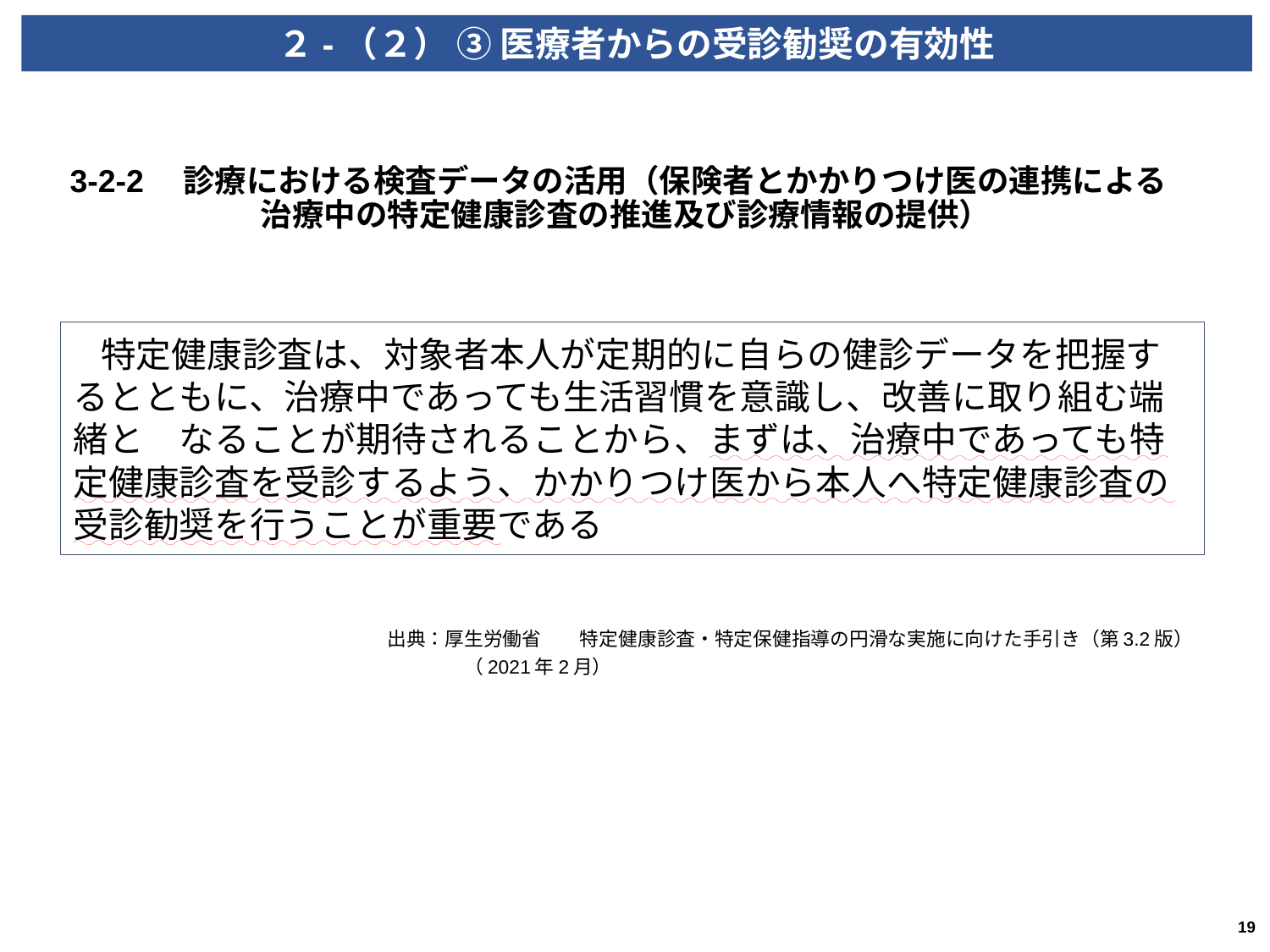

２-（２） ③ 医療者からの受診勧奨の有効性
3-2-2　診療における検査データの活用（保険者とかかりつけ医の連携による
　　　　　　治療中の特定健康診査の推進及び診療情報の提供）
特定健康診査は、対象者本人が定期的に自らの健診データを把握するとともに、治療中であっても生活習慣を意識し、改善に取り組む端緒と　なることが期待されることから、まずは、治療中であっても特定健康診査を受診するよう、かかりつけ医から本人へ特定健康診査の受診勧奨を行うことが重要である
出典：厚生労働省　　特定健康診査・特定保健指導の円滑な実施に向けた手引き（第3.2版）
　　　　（2021年2月）
19